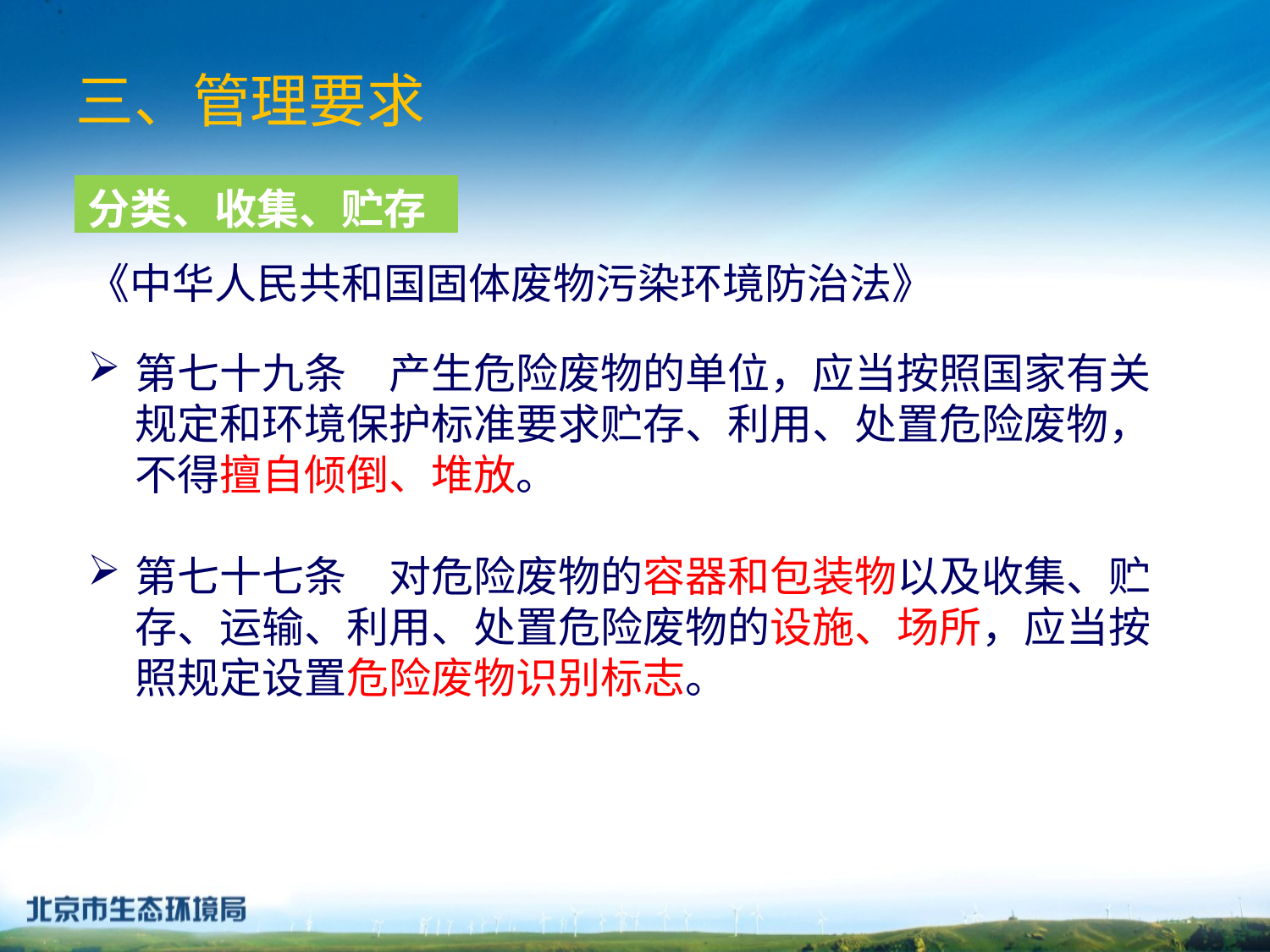

三、管理要求
分类、收集、贮存
《中华人民共和国固体废物污染环境防治法》

第七十九条　产生危险废物的单位，应当按照国家有关规定和环境保护标准要求贮存、利用、处置危险废物，不得擅自倾倒、堆放。

第七十七条　对危险废物的容器和包装物以及收集、贮存、运输、利用、处置危险废物的设施、场所，应当按照规定设置危险废物识别标志。